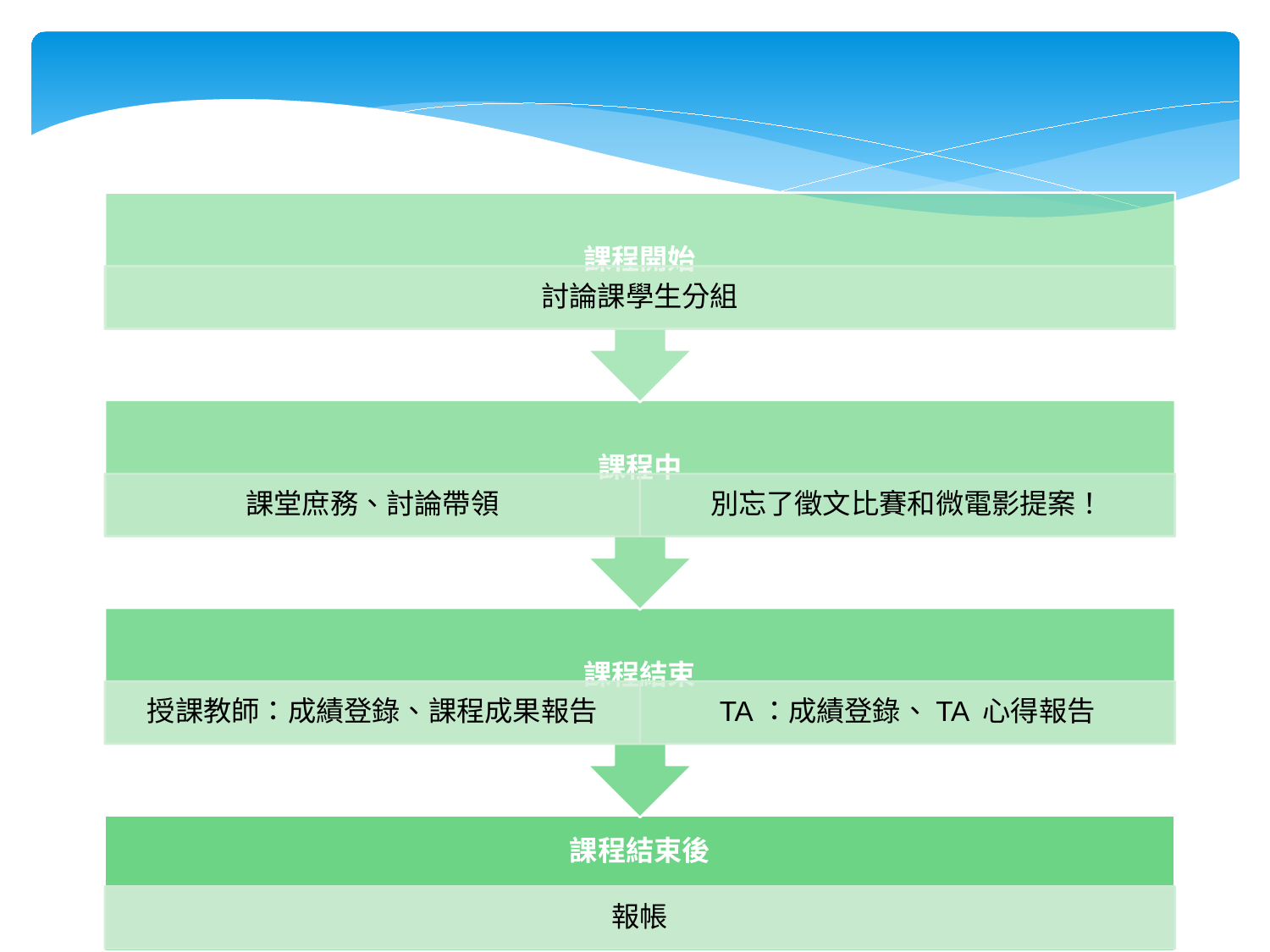

課程結束後
報帳
課程結束
授課教師：成績登錄、課程成果報告
TA：成績登錄、TA 心得報告
課程中
課堂庶務、討論帶領
別忘了徵文比賽和微電影提案！
課程開始
討論課學生分組